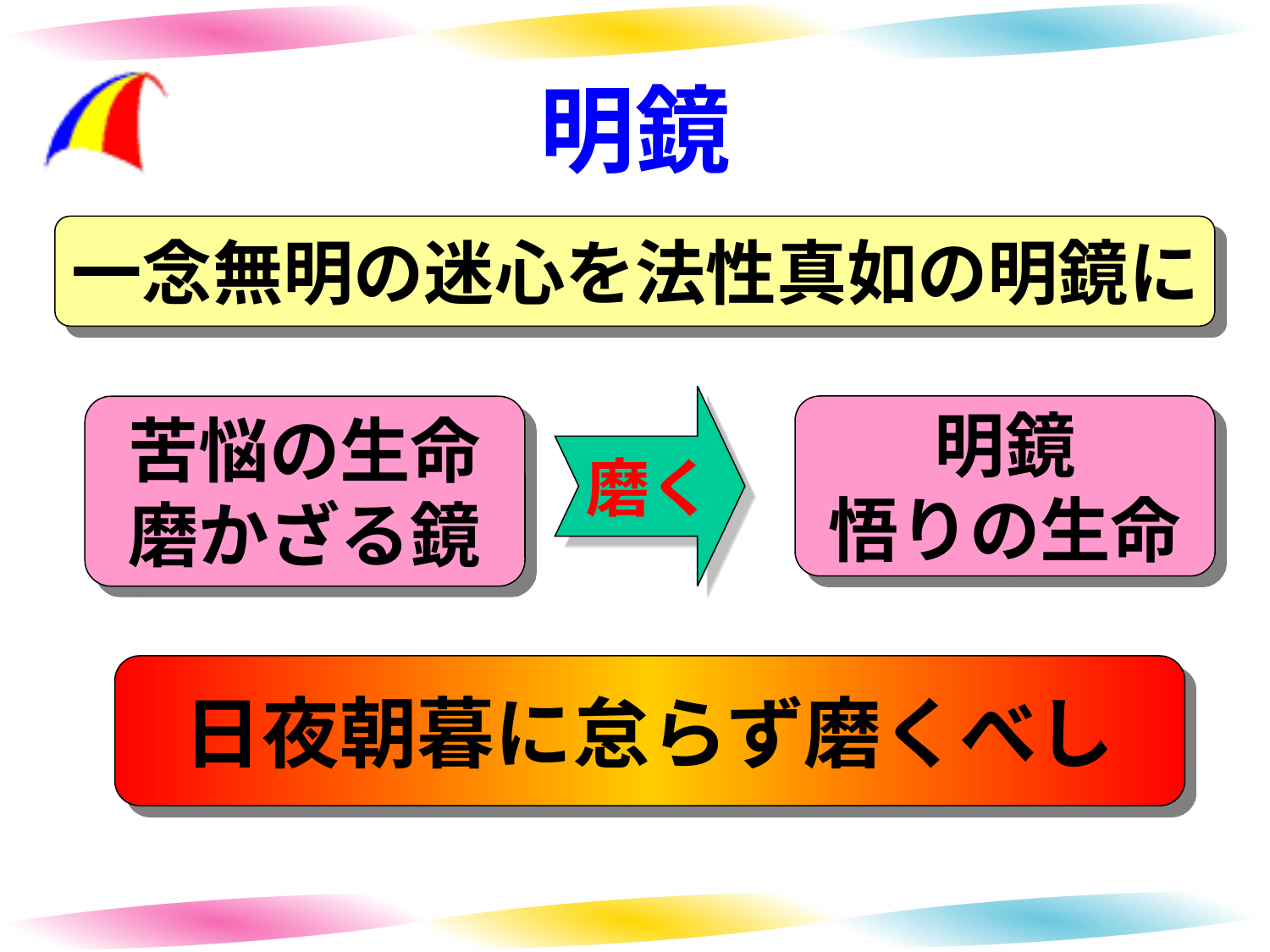

# 明鏡
一念無明の迷心を法性真如の明鏡に
磨く
明鏡
悟りの生命
苦悩の生命
磨かざる鏡
日夜朝暮に怠らず磨くべし